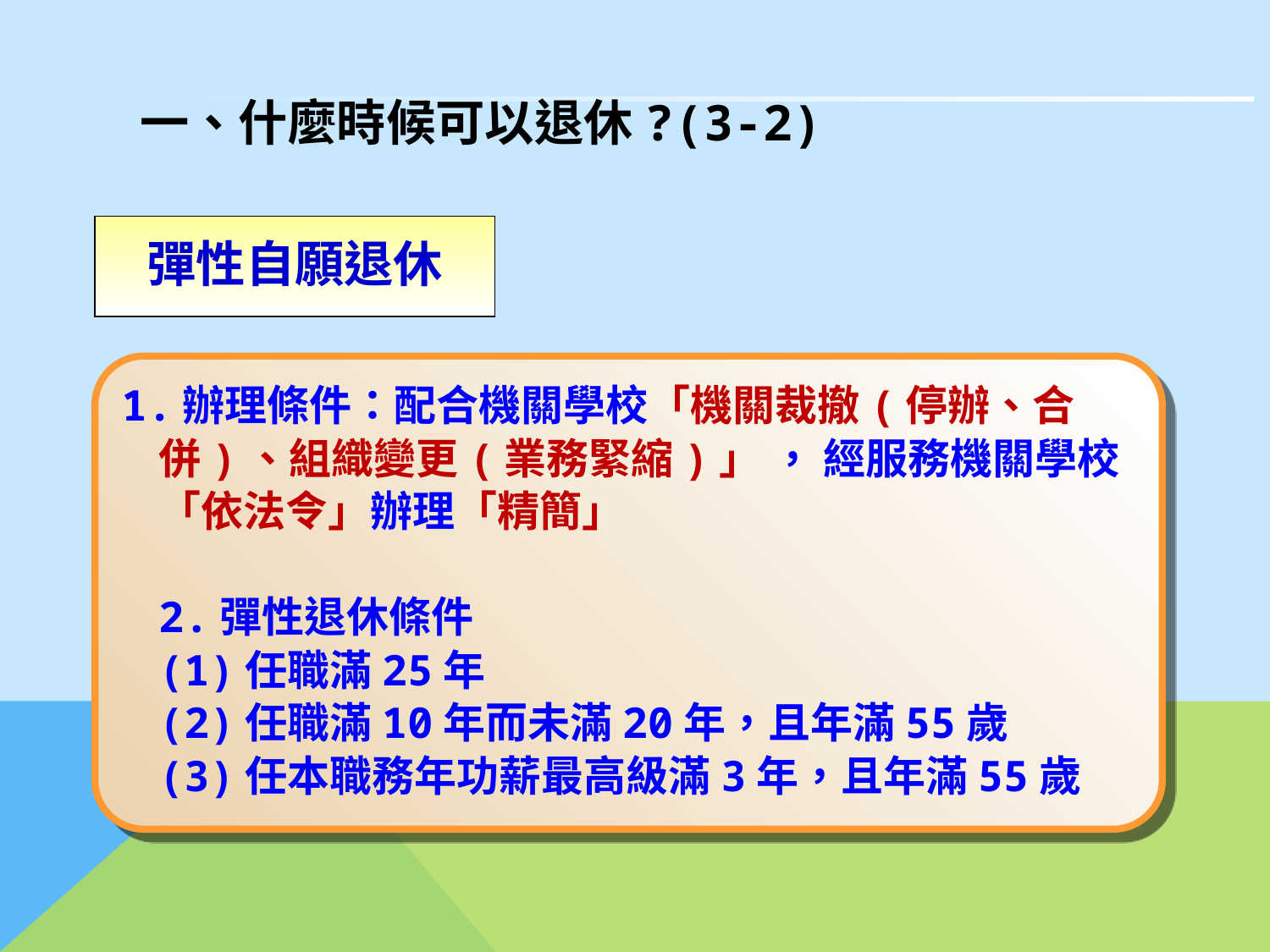

# 一、什麼時候可以退休?(3-2)
彈性自願退休
1.辦理條件：配合機關學校「機關裁撤(停辦、合併)、組織變更(業務緊縮)」 ， 經服務機關學校「依法令」辦理「精簡」

2.彈性退休條件
(1)任職滿25年
(2)任職滿10年而未滿20年，且年滿55歲
(3)任本職務年功薪最高級滿3年，且年滿55歲